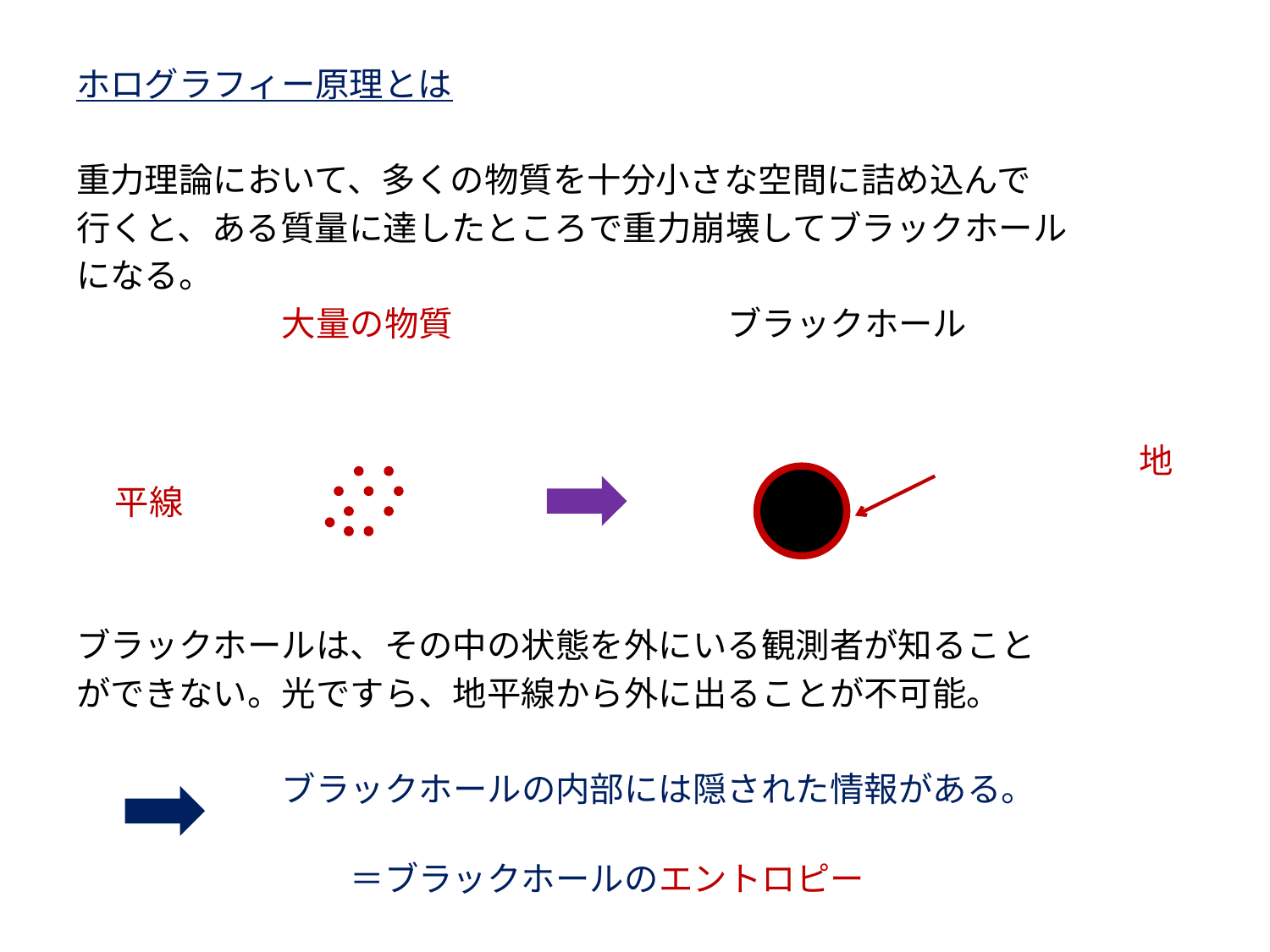

ホログラフィー原理とは

重力理論において、多くの物質を十分小さな空間に詰め込んで
行くと、ある質量に達したところで重力崩壊してブラックホール
になる。
　　　　　　大量の物質　　　　　　　　ブラックホール

　　　　　　　　　　　　　　　　　　　　　　　　　　　　　　　地平線

ブラックホールは、その中の状態を外にいる観測者が知ること
ができない。光ですら、地平線から外に出ることが不可能。

　　　　　　ブラックホールの内部には隠された情報がある。
　　　　　　　　＝ブラックホールのエントロピー